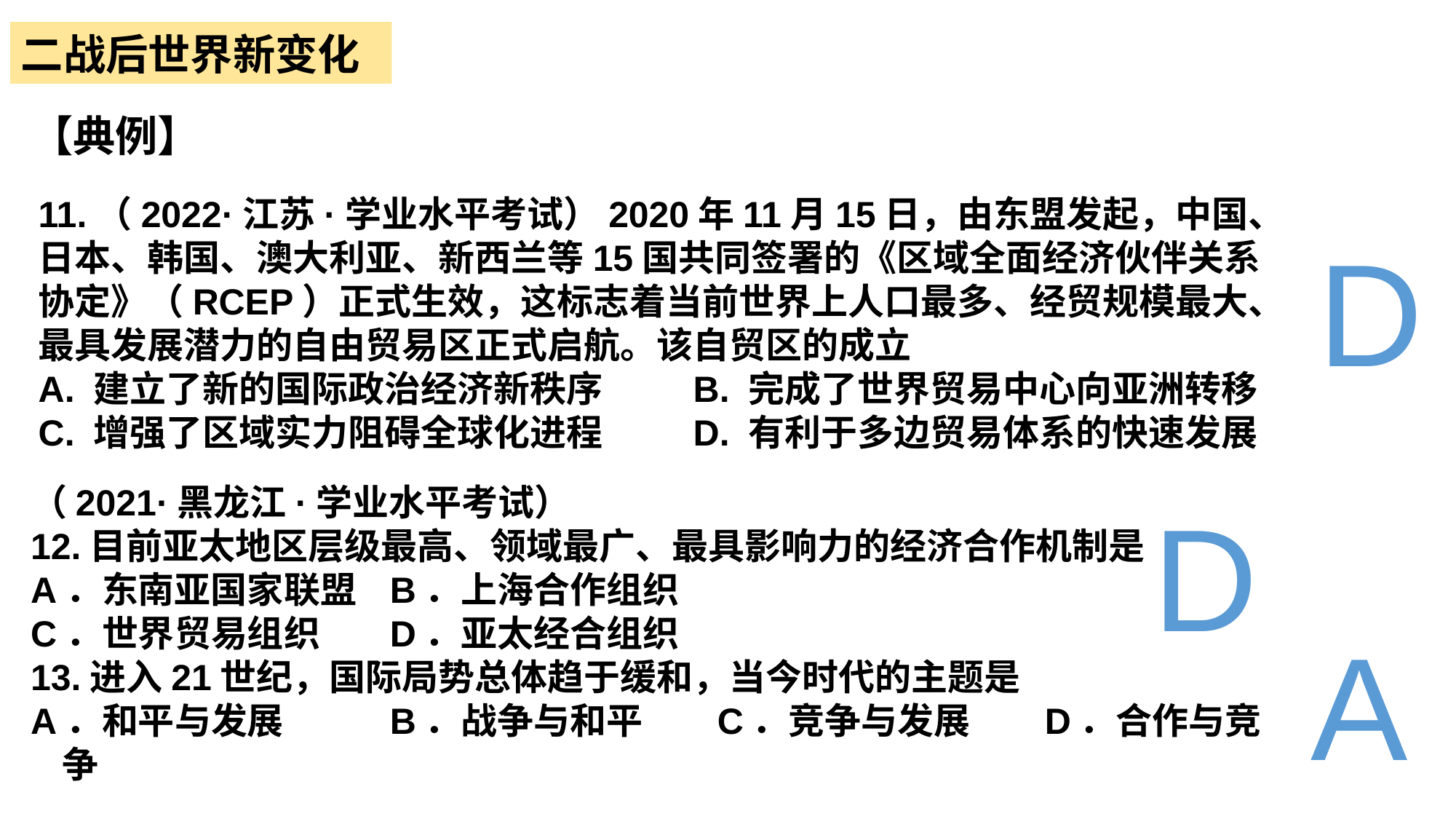

二战后世界新变化
【典例】
11.（2022·江苏·学业水平考试）2020年11月15日，由东盟发起，中国、日本、韩国、澳大利亚、新西兰等15国共同签署的《区域全面经济伙伴关系协定》（RCEP）正式生效，这标志着当前世界上人口最多、经贸规模最大、最具发展潜力的自由贸易区正式启航。该自贸区的成立A. 建立了新的国际政治经济新秩序	B. 完成了世界贸易中心向亚洲转移C. 增强了区域实力阻碍全球化进程	D. 有利于多边贸易体系的快速发展
D
（2021·黑龙江·学业水平考试）
12.目前亚太地区层级最高、领域最广、最具影响力的经济合作机制是A．东南亚国家联盟	B．上海合作组织      C．世界贸易组织  	D．亚太经合组织
13.进入21世纪，国际局势总体趋于缓和，当今时代的主题是A．和平与发展	B．战争与和平	C．竞争与发展   	D．合作与竞争
D
A